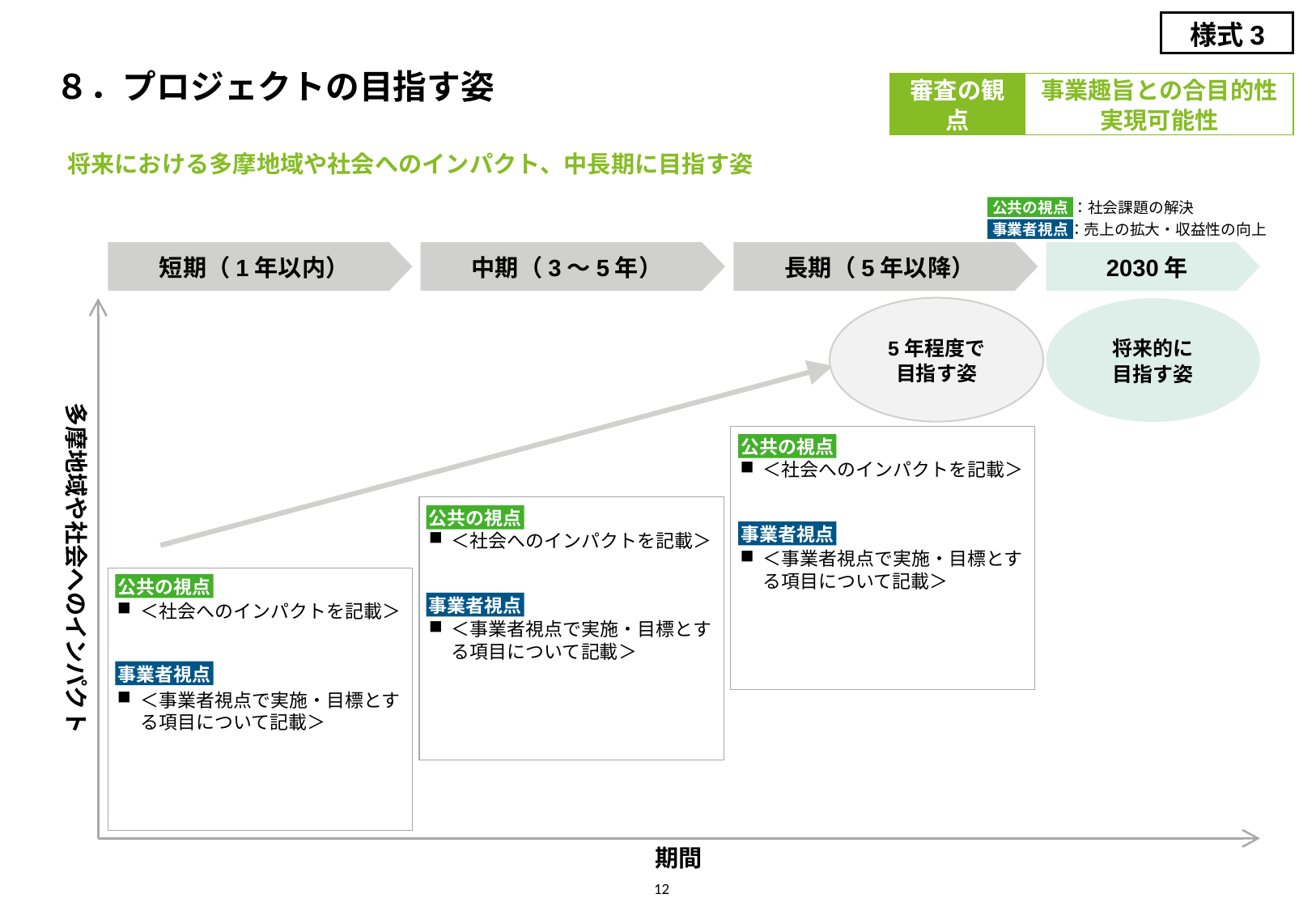

様式3
# ８．プロジェクトの目指す姿
審査の観点
事業趣旨との合目的性
実現可能性
将来における多摩地域や社会へのインパクト、中長期に目指す姿
：社会課題の解決
公共の視点
：売上の拡大・収益性の向上
事業者視点
短期（1年以内）
中期（3～5年）
長期（5年以降）
2030年
5年程度で
目指す姿
多摩地域や社会へのインパクト
将来的に
目指す姿

＜社会へのインパクトを記載＞

＜事業者視点で実施・目標とする項目について記載＞
公共の視点

＜社会へのインパクトを記載＞

＜事業者視点で実施・目標とする項目について記載＞
公共の視点
事業者視点

＜社会へのインパクトを記載＞

＜事業者視点で実施・目標とする項目について記載＞
公共の視点
事業者視点
事業者視点
期間
12